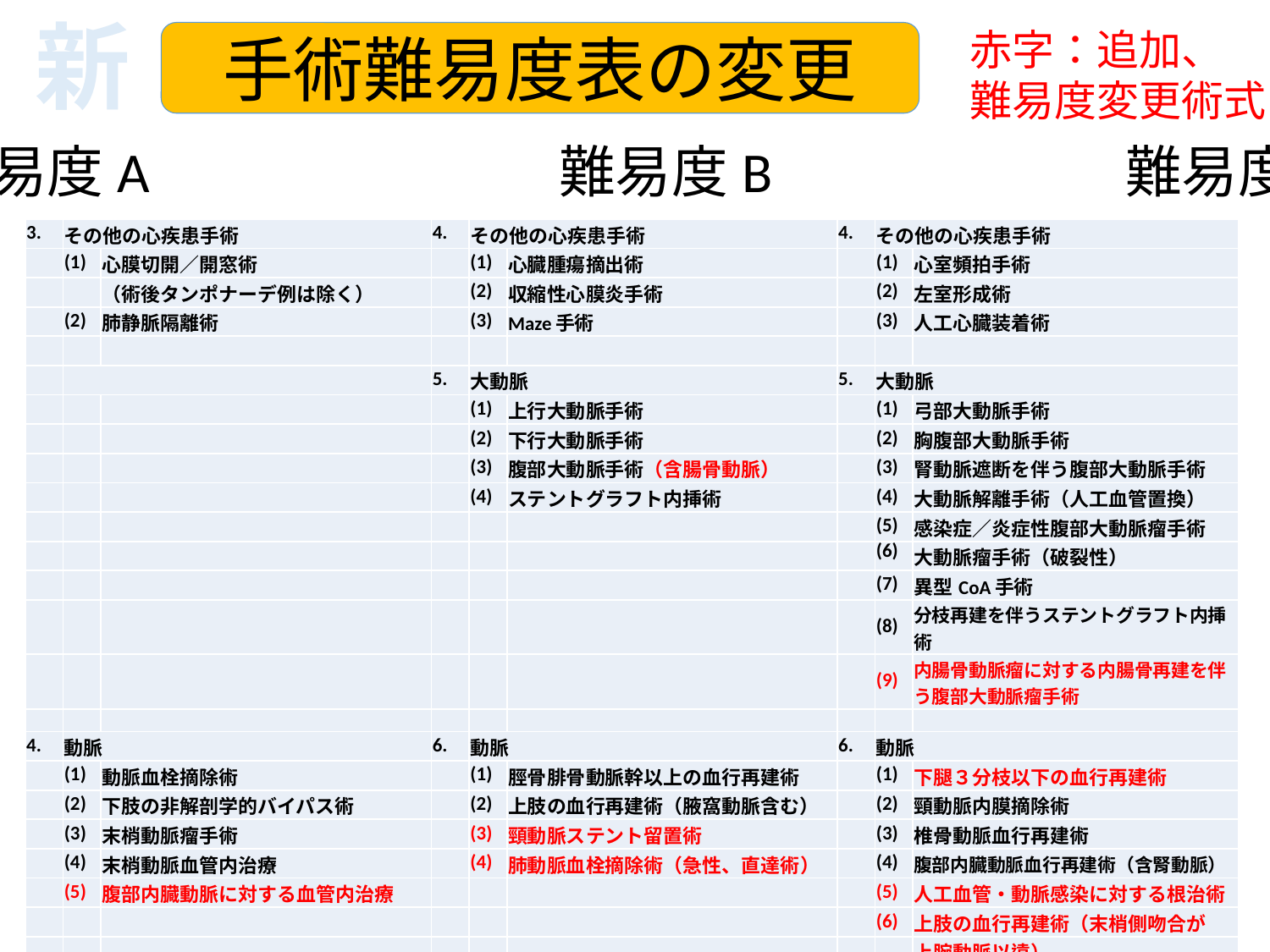

新
赤字：追加、
難易度変更術式
手術難易度表の変更
難易度A　　　　　　　難易度B　　　　　　難易度C
| 3. | その他の心疾患手術 |  | 4. | その他の心疾患手術 |  | 4. | その他の心疾患手術 |  |
| --- | --- | --- | --- | --- | --- | --- | --- | --- |
|  | (1) | 心膜切開／開窓術 |  | (1) | 心臓腫瘍摘出術 |  | (1) | 心室頻拍手術 |
|  |  | （術後タンポナーデ例は除く） |  | (2) | 収縮性心膜炎手術 |  | (2) | 左室形成術 |
|  | (2) | 肺静脈隔離術 |  | (3) | Maze手術 |  | (3) | 人工心臓装着術 |
|  |  |  |  |  |  |  |  |  |
|  |  |  | 5. | 大動脈 |  | 5. | 大動脈 |  |
|  |  |  |  | (1) | 上行大動脈手術 |  | (1) | 弓部大動脈手術 |
|  |  |  |  | (2) | 下行大動脈手術 |  | (2) | 胸腹部大動脈手術 |
|  |  |  |  | (3) | 腹部大動脈手術（含腸骨動脈） |  | (3) | 腎動脈遮断を伴う腹部大動脈手術 |
|  |  |  |  | (4) | ステントグラフト内挿術 |  | (4) | 大動脈解離手術（人工血管置換） |
|  |  |  |  |  |  |  | (5) | 感染症／炎症性腹部大動脈瘤手術 |
|  |  |  |  |  |  |  | (6) | 大動脈瘤手術（破裂性） |
|  |  |  |  |  |  |  | (7) | 異型CoA手術 |
|  |  |  |  |  |  |  | (8) | 分枝再建を伴うステントグラフト内挿術 |
|  |  |  |  |  |  |  | (9) | 内腸骨動脈瘤に対する内腸骨再建を伴う腹部大動脈瘤手術 |
|  |  |  |  |  |  |  |  |  |
| 4. | 動脈 |  | 6. | 動脈 |  | 6. | 動脈 |  |
|  | (1) | 動脈血栓摘除術 |  | (1) | 脛骨腓骨動脈幹以上の血行再建術 |  | (1) | 下腿３分枝以下の血行再建術 |
|  | (2) | 下肢の非解剖学的バイパス術 |  | (2) | 上肢の血行再建術（腋窩動脈含む） |  | (2) | 頸動脈内膜摘除術 |
|  | (3) | 末梢動脈瘤手術 |  | (3) | 頸動脈ステント留置術 |  | (3) | 椎骨動脈血行再建術 |
|  | (4) | 末梢動脈血管内治療 |  | (4) | 肺動脈血栓摘除術（急性、直達術） |  | (4) | 腹部内臓動脈血行再建術（含腎動脈） |
|  | (5) | 腹部内臓動脈に対する血管内治療 |  |  |  |  | (5) | 人工血管・動脈感染に対する根治術 |
|  |  |  |  |  |  |  | (6) | 上肢の血行再建術（末梢側吻合が |
|  |  |  |  |  |  |  |  | 上腕動脈以遠） |
|  |  |  |  |  |  |  | (7) | 拡大大腿深動脈形成術（大腿深動脈 |
|  |  |  |  |  |  |  |  | 末梢へのバイパス術を含む） |
|  |  |  |  |  |  |  | (8) | 血行再建を伴う胸郭出口症候群手術 |
|  |  |  |  |  |  |  | (9) | 破裂性末梢動脈瘤手術 |
|  |  |  |  |  |  |  | (10) | 肺動脈内膜摘除術（慢性） |